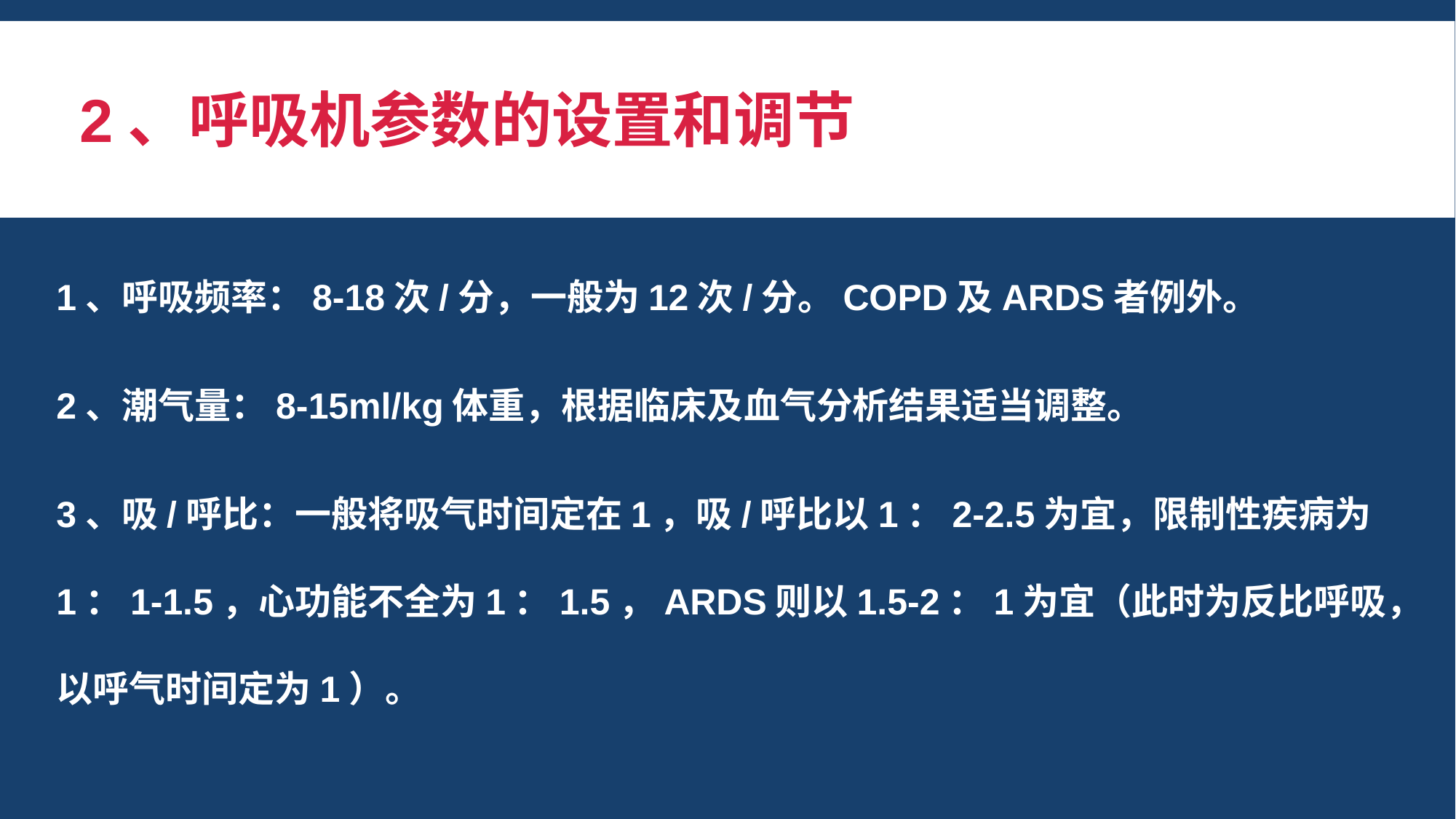

# 2、呼吸机参数的设置和调节
1、呼吸频率：8-18次/分，一般为12次/分。COPD及ARDS者例外。
2、潮气量：8-15ml/kg体重，根据临床及血气分析结果适当调整。
3、吸/呼比：一般将吸气时间定在1，吸/呼比以1：2-2.5为宜，限制性疾病为1：1-1.5，心功能不全为1：1.5，ARDS则以1.5-2：1为宜（此时为反比呼吸，以呼气时间定为1）。